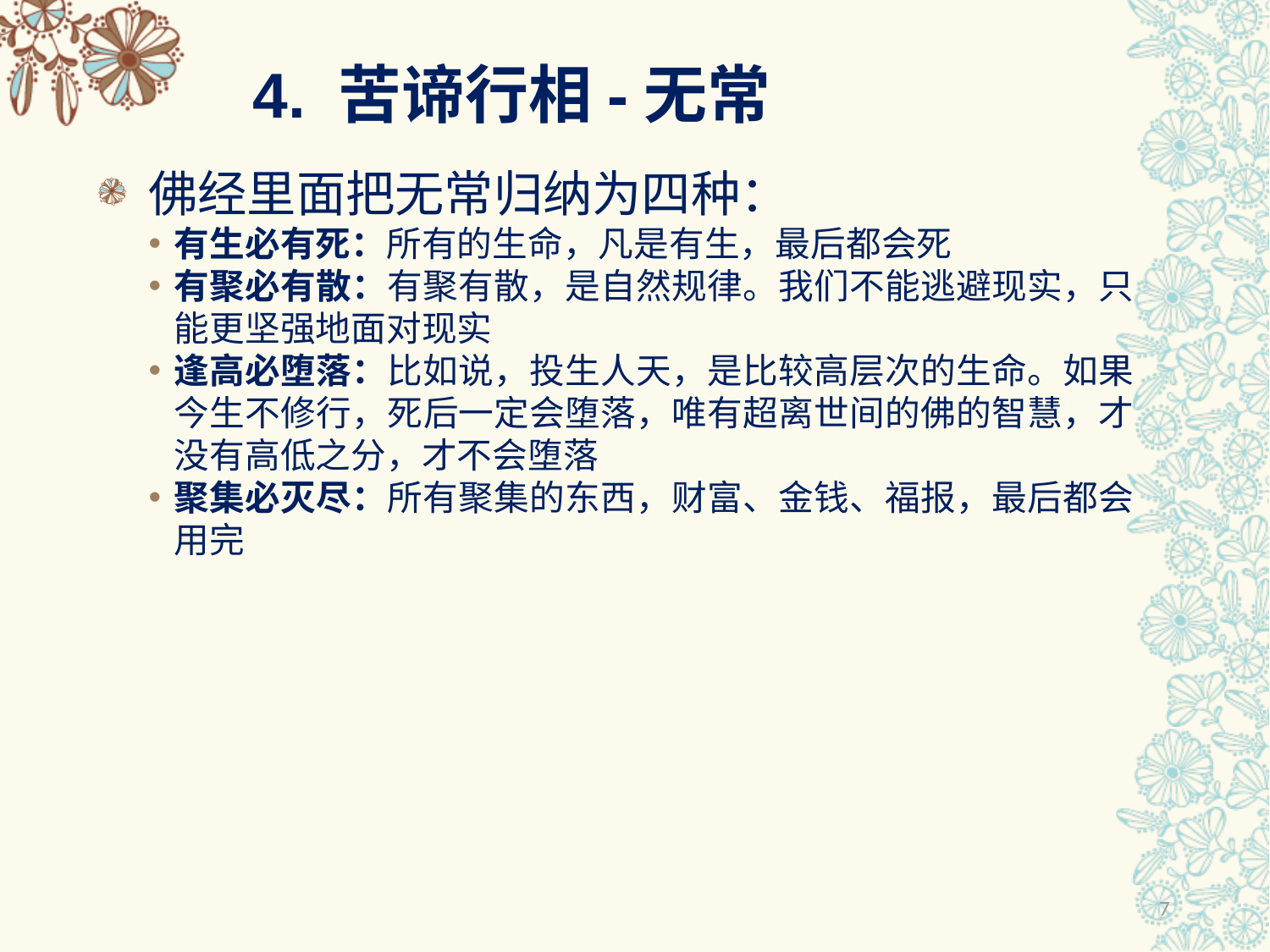

# 4. 苦谛行相-无常
佛经里面把无常归纳为四种：
有生必有死：所有的生命，凡是有生，最后都会死
有聚必有散：有聚有散，是自然规律。我们不能逃避现实，只能更坚强地面对现实
逢高必堕落：比如说，投生人天，是比较高层次的生命。如果今生不修行，死后一定会堕落，唯有超离世间的佛的智慧，才没有高低之分，才不会堕落
聚集必灭尽：所有聚集的东西，财富、金钱、福报，最后都会用完
7